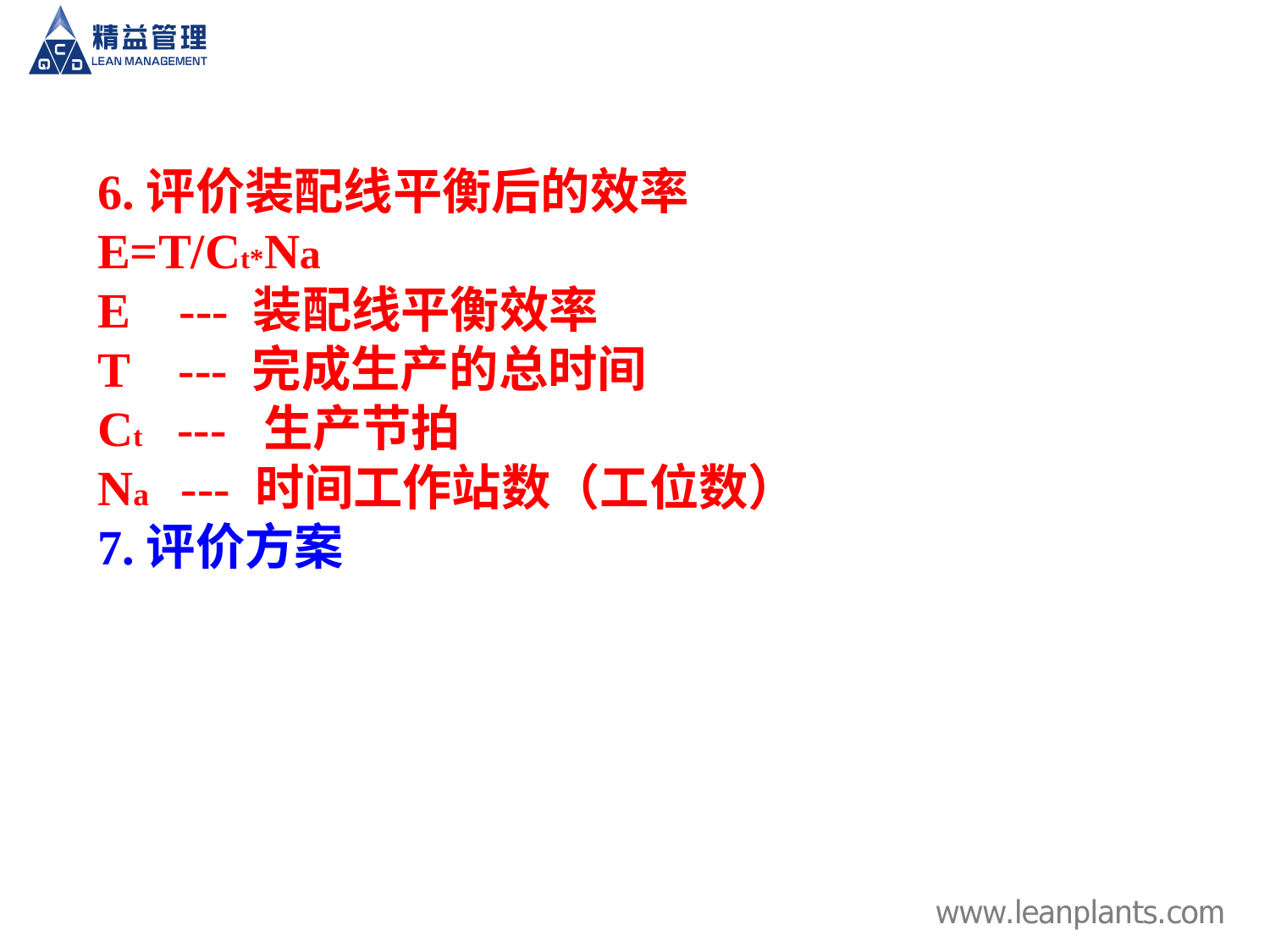

6.评价装配线平衡后的效率
E=T/Ct*Na
E    --- 装配线平衡效率
T    --- 完成生产的总时间
Ct     ---  生产节拍
Na    --- 时间工作站数（工位数）
7.评价方案